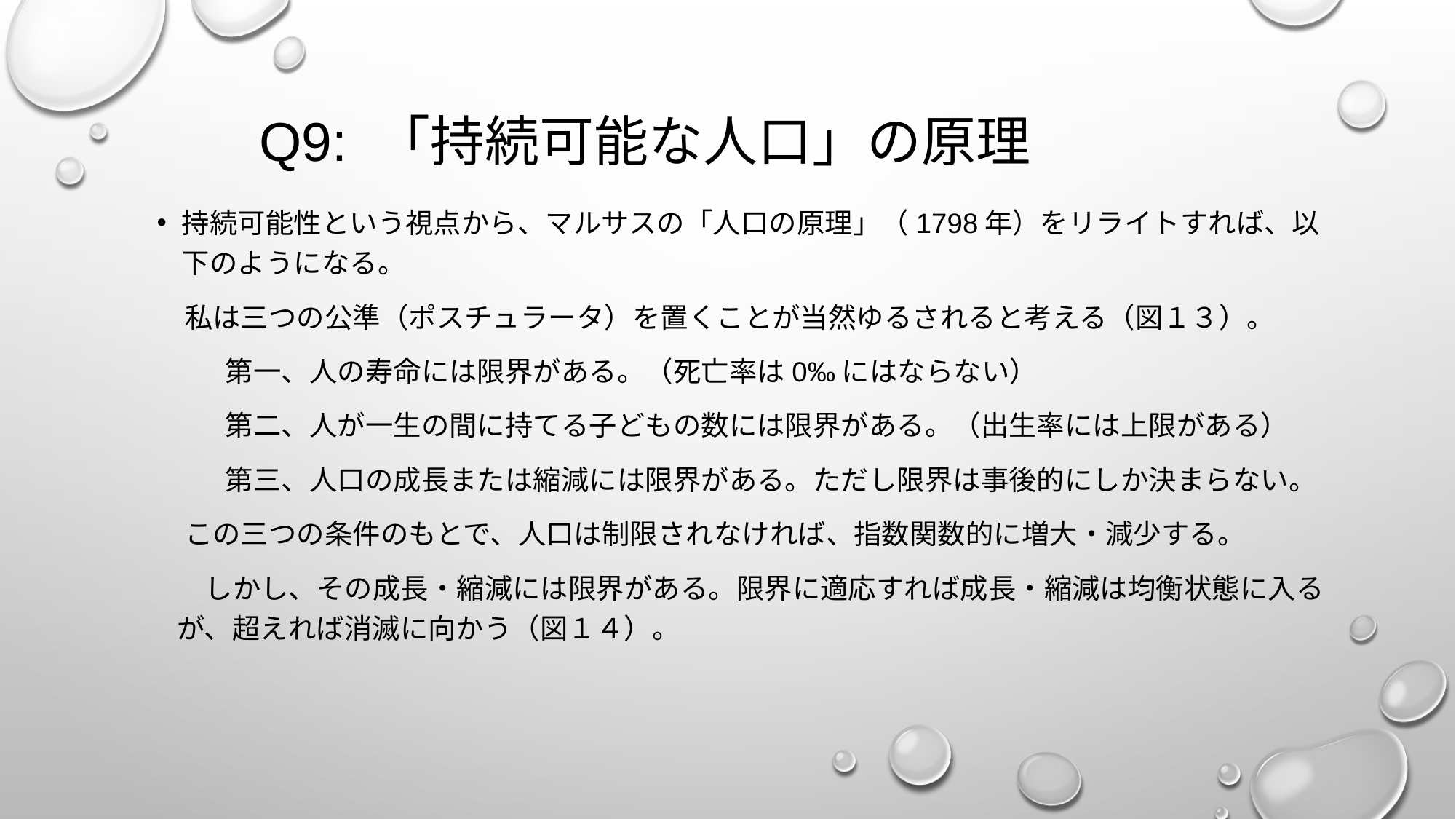

# Q9: 「持続可能な人口」の原理
持続可能性という視点から、マルサスの「人口の原理」（1798年）をリライトすれば、以下のようになる。
　私は三つの公準（ポスチュラータ）を置くことが当然ゆるされると考える（図１３）。
第一、人の寿命には限界がある。（死亡率は0‰にはならない）
第二、人が一生の間に持てる子どもの数には限界がある。（出生率には上限がある）
第三、人口の成長または縮減には限界がある。ただし限界は事後的にしか決まらない。
　この三つの条件のもとで、人口は制限されなければ、指数関数的に増大・減少する。
　しかし、その成長・縮減には限界がある。限界に適応すれば成長・縮減は均衡状態に入るが、超えれば消滅に向かう（図１４）。